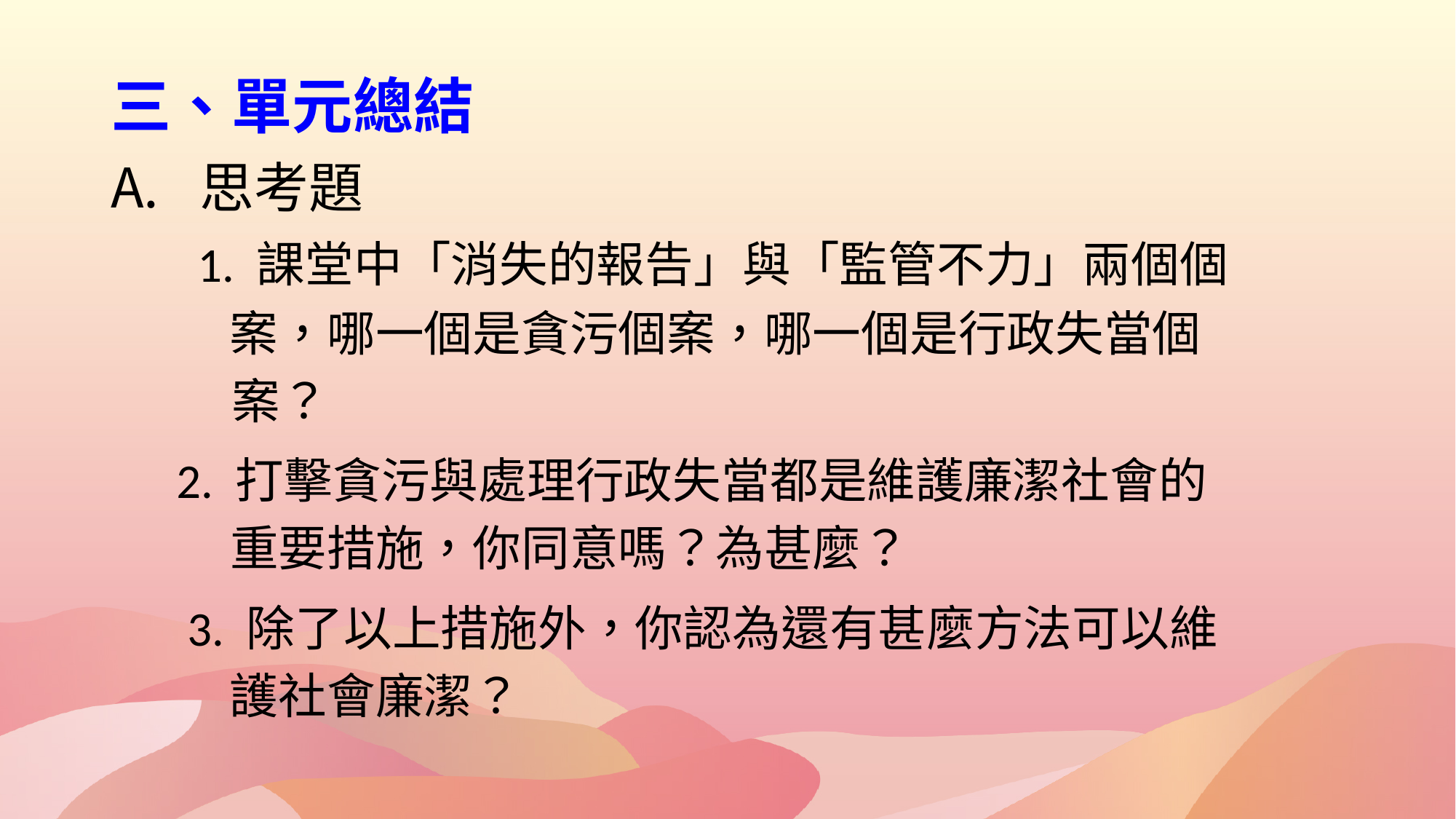

# 三、單元總結
思考題
       1. 課堂中「消失的報告」與「監管不力」兩個個
　　  案，哪一個是貪污個案，哪一個是行政失當個
          案？
      2. 打擊貪污與處理行政失當都是維護廉潔社會的
　　  重要措施，你同意嗎？為甚麼？
       3. 除了以上措施外，你認為還有甚麼方法可以維
　　  護社會廉潔？